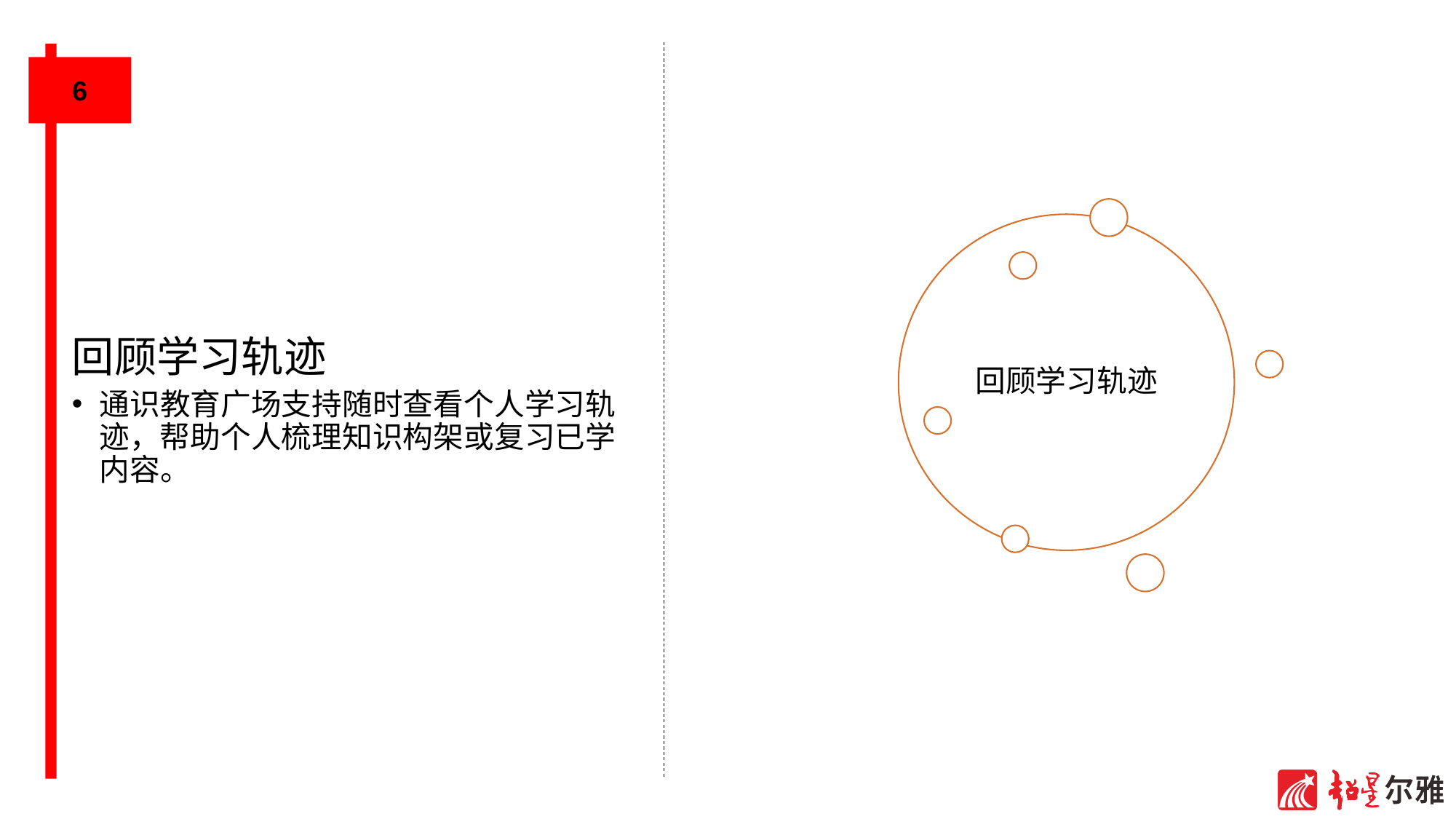

回顾学习轨迹
通识教育广场支持随时查看个人学习轨迹，帮助个人梳理知识构架或复习已学内容。
6
回顾学习轨迹